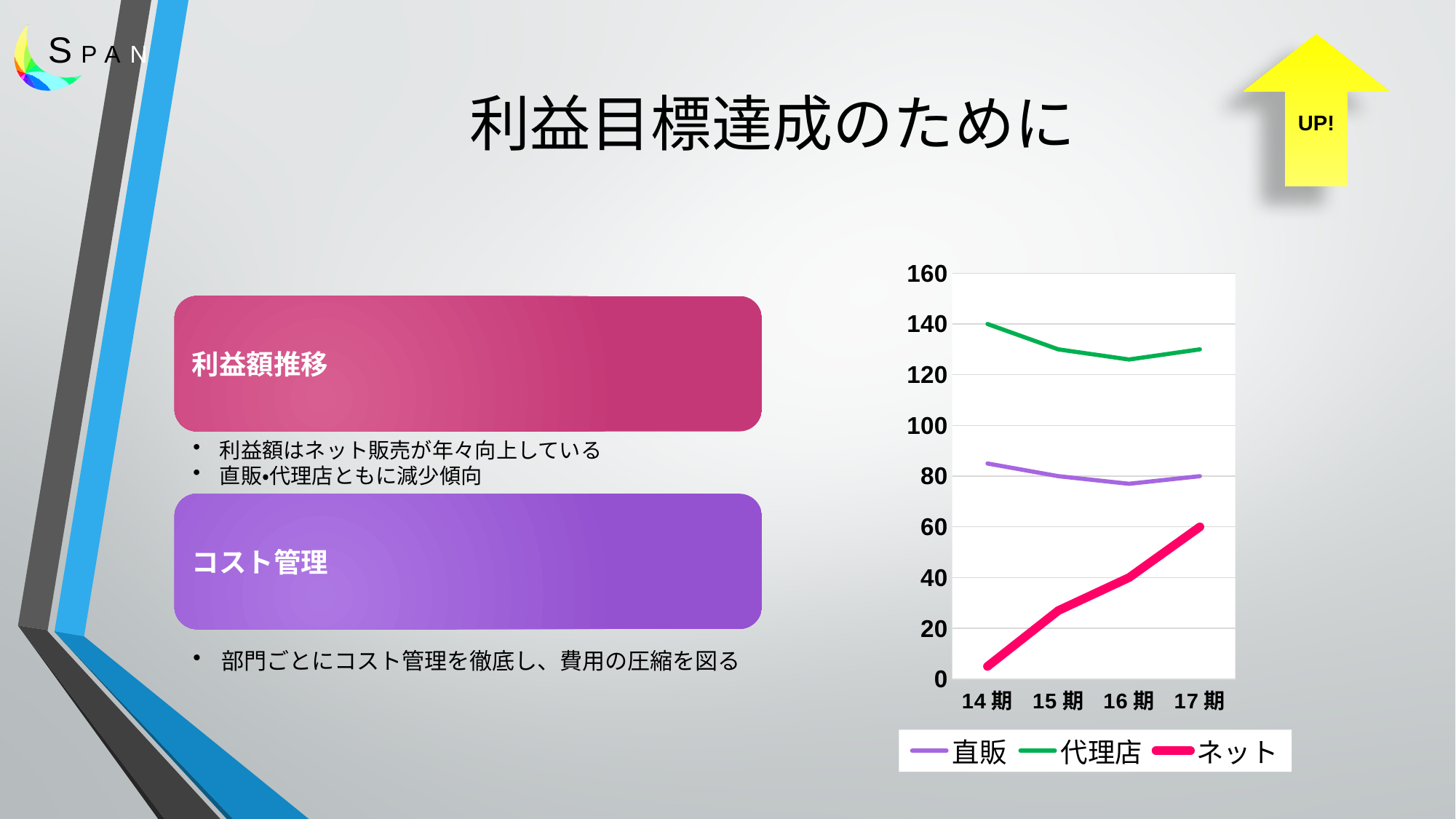

# 利益目標達成のために
UP!

### Chart

| Category | 直販 | 代理店 | ネット |
|---|---|---|---|
| 14期 | 85.0 | 140.0 | 5.0 |
| 15期 | 80.0 | 130.0 | 27.0 |
| 16期 | 77.0 | 126.0 | 40.0 |
| 17期 | 80.0 | 130.0 | 60.0 |
利益額推移
利益額はネット販売が年々向上している
直販・代理店ともに減少傾向
コスト管理
部門ごとにコスト管理を徹底し、費用の圧縮を図る